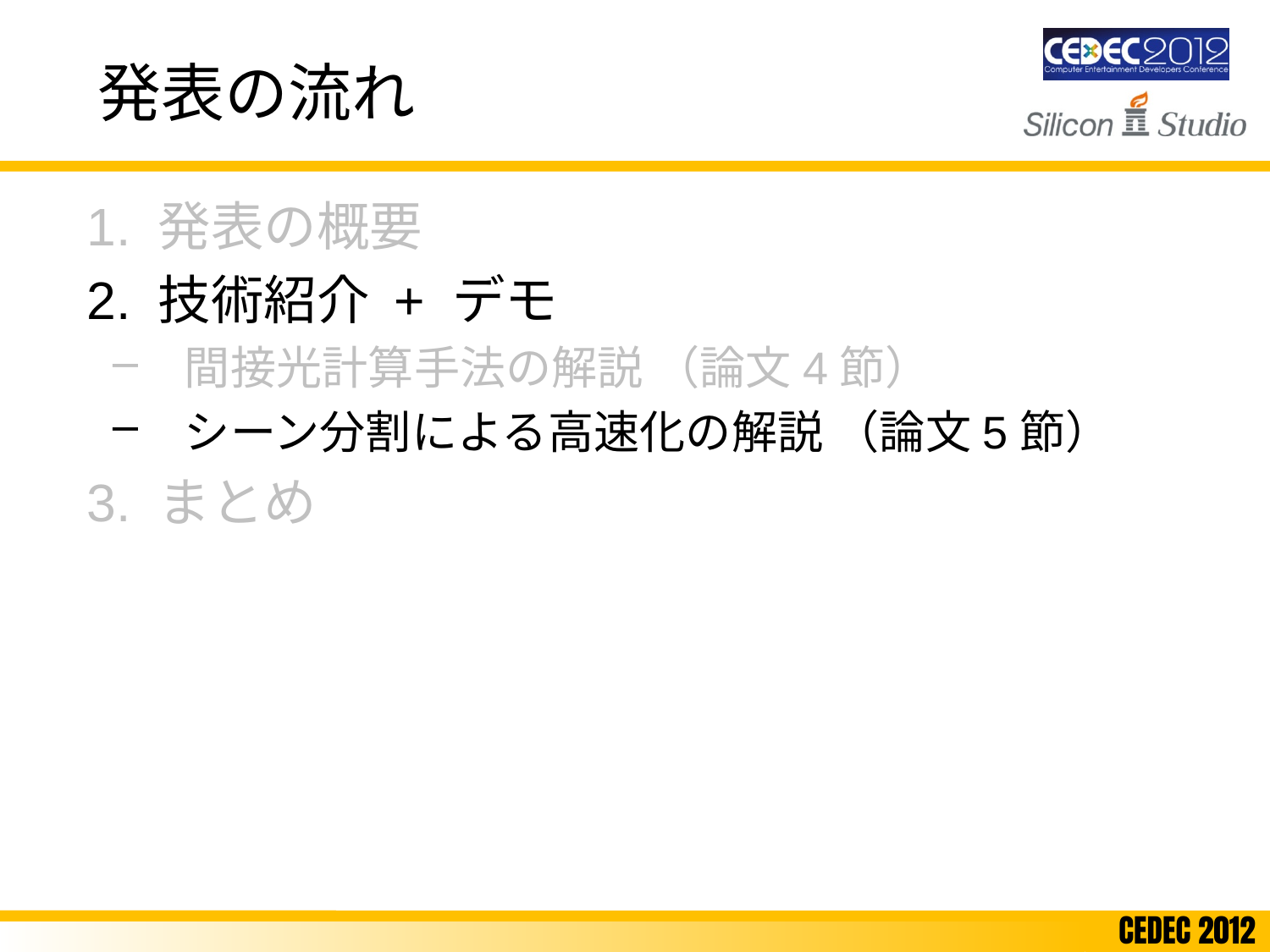

# 発表の流れ
  1. 発表の概要
  2. 技術紹介 + デモ
間接光計算手法の解説 （論文4節）
シーン分割による高速化の解説 （論文5節）
  3. まとめ